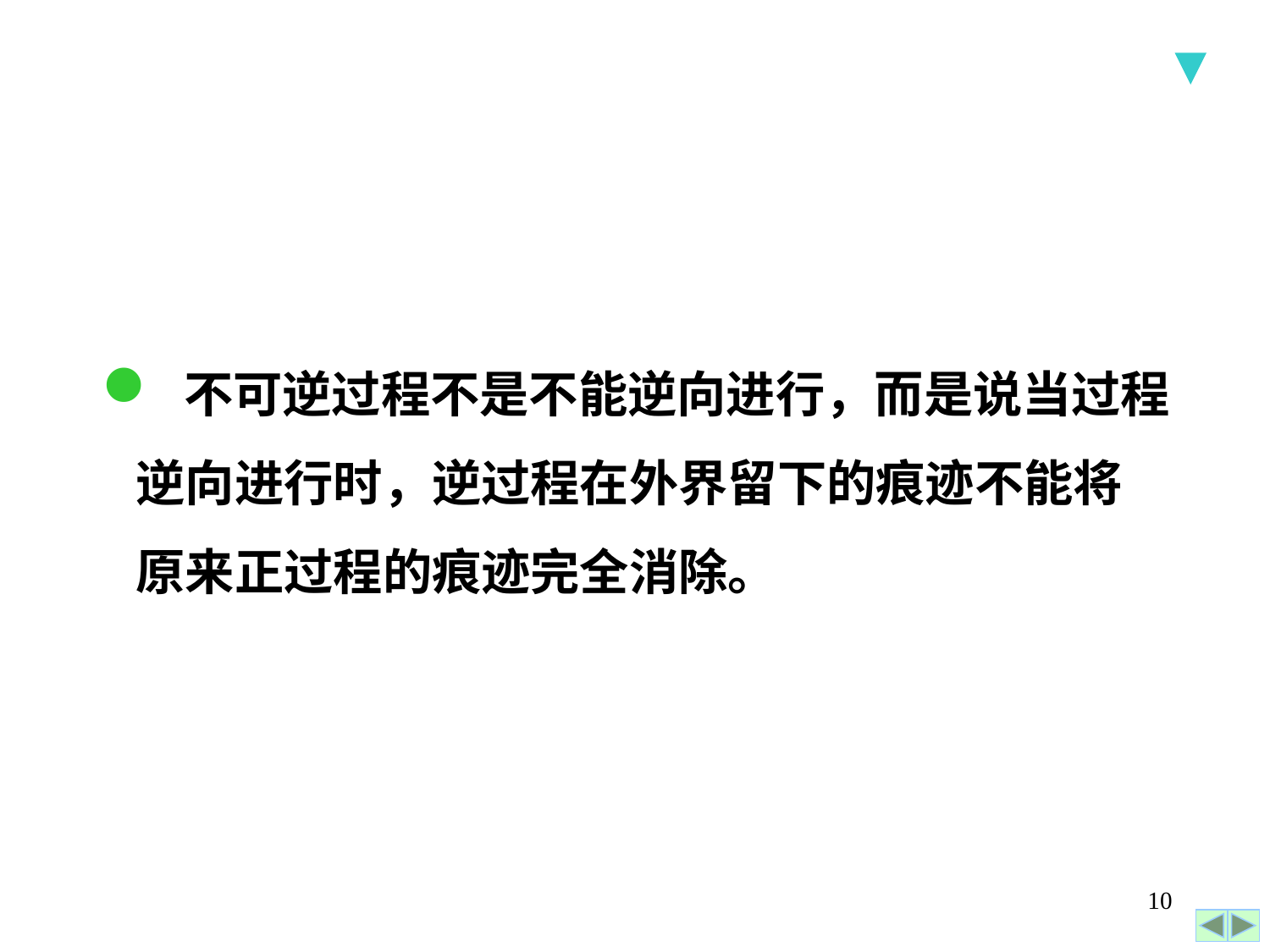

不可逆过程不是不能逆向进行，而是说当过程
  逆向进行时，逆过程在外界留下的痕迹不能将
  原来正过程的痕迹完全消除。
10